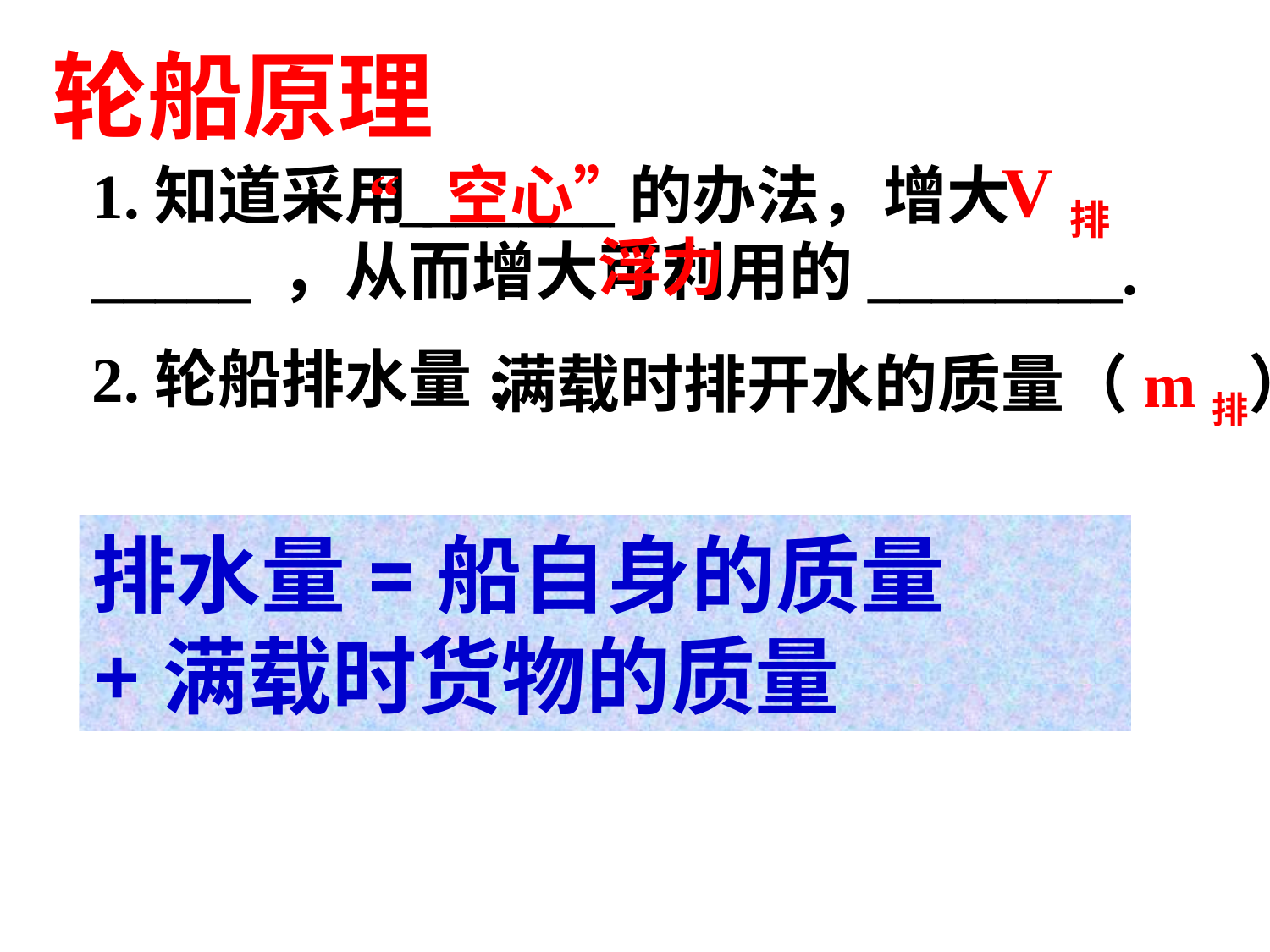

轮船原理
V排
“_空心”
1.知道采用______的办法，增大_____ ，从而增大可利用的________.
2.轮船排水量:
浮力
满载时排开水的质量（m排）

排水量=船自身的质量+满载时货物的质量